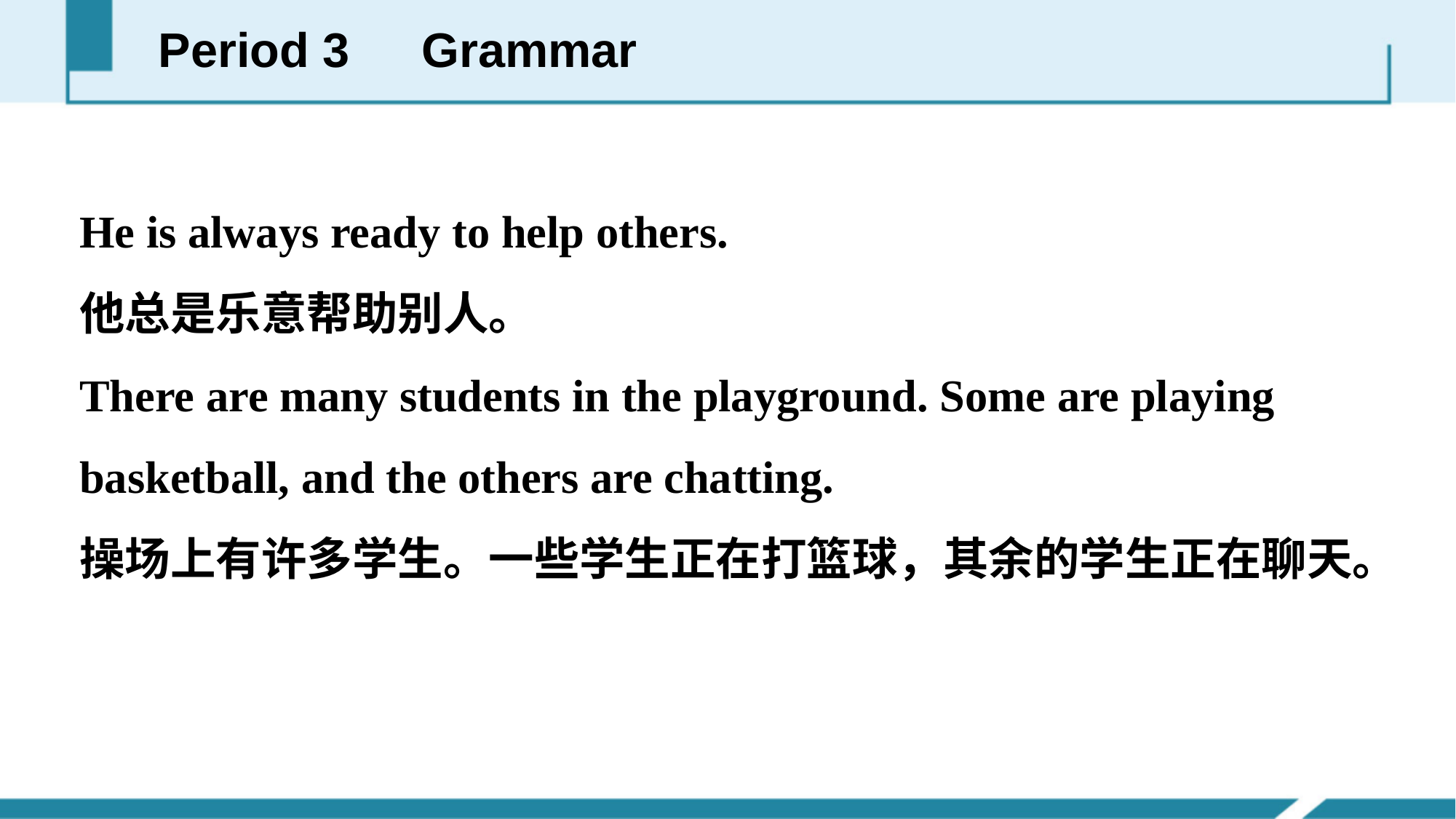

Period 3　Grammar
He is always ready to help others.
他总是乐意帮助别人。
There are many students in the playground. Some are playing basketball, and the others are chatting.
操场上有许多学生。一些学生正在打篮球，其余的学生正在聊天。